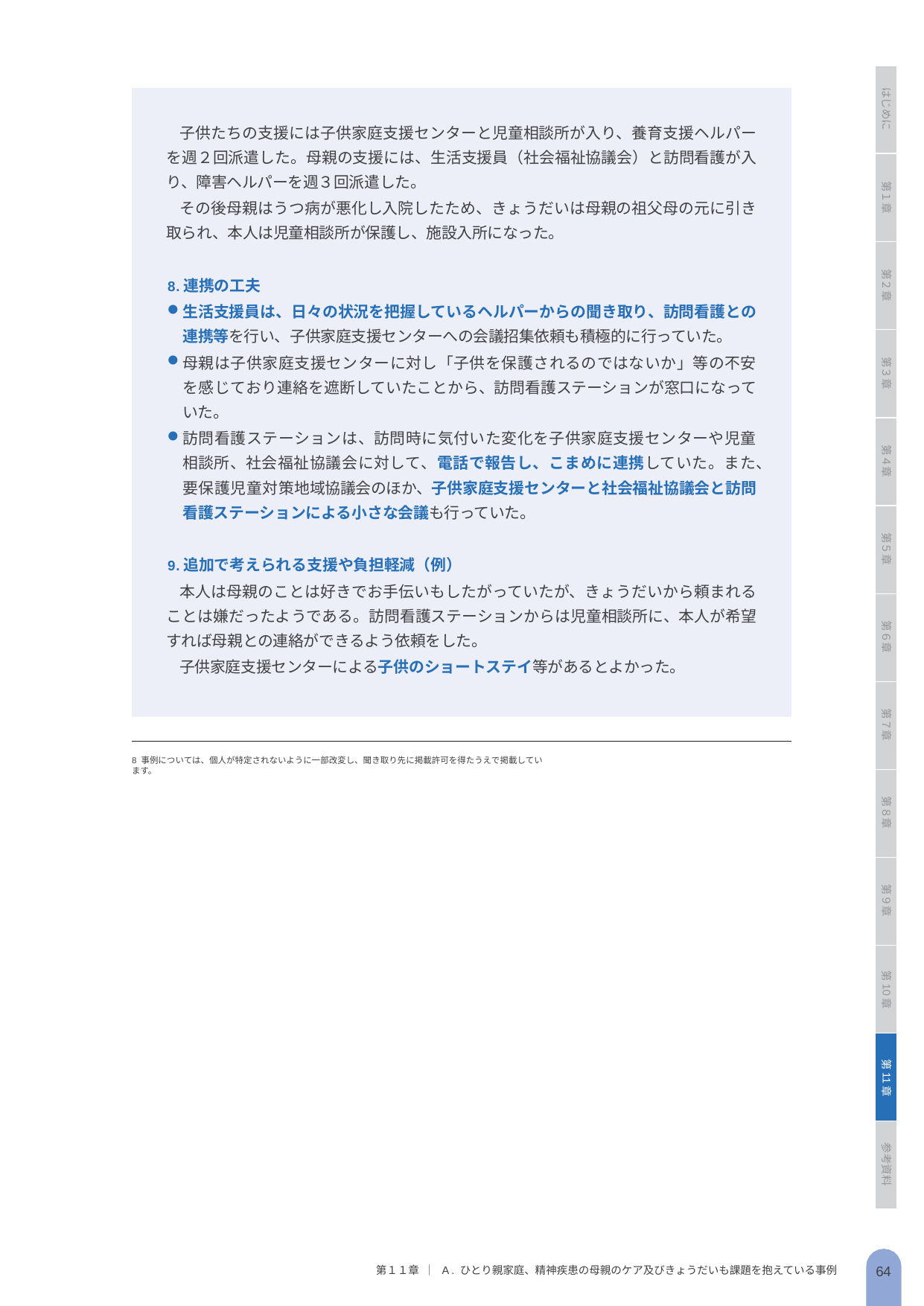

はじめに

子供たちの支援には子供家庭支援センターと児童相談所が入り、養育支援ヘルパーを週２回派遣した。母親の支援には、生活支援員（社会福祉協議会）と訪問看護が入り、障害ヘルパーを週３回派遣した。
その後母親はうつ病が悪化し入院したため、きょうだいは母親の祖父母の元に引き取られ、本人は児童相談所が保護し、施設入所になった。

連携の工夫
生活支援員は、日々の状況を把握しているヘルパーからの聞き取り、訪問看護との連携等を行い、子供家庭支援センターへの会議招集依頼も積極的に行っていた。
母親は子供家庭支援センターに対し「子供を保護されるのではないか」等の不安を感じており連絡を遮断していたことから、訪問看護ステーションが窓口になっていた。
訪問看護ステーションは、訪問時に気付いた変化を子供家庭支援センターや児童相談所、社会福祉協議会に対して、電話で報告し、こまめに連携していた。また、要保護児童対策地域協議会のほか、子供家庭支援センターと社会福祉協議会と訪問看護ステーションによる小さな会議も行っていた。

追加で考えられる支援や負担軽減（例）
本人は母親のことは好きでお手伝いもしたがっていたが、きょうだいから頼まれることは嫌だったようである。訪問看護ステーションからは児童相談所に、本人が希望すれば母親との連絡ができるよう依頼をした。
子供家庭支援センターによる子供のショートステイ等があるとよかった。

第１章

第２章

第３章

第４章

第５章

第６章

第７章

8 事例については、個人が特定されないように一部改変し、聞き取り先に掲載許可を得たうえで掲載しています。

第８章

第９章
第10章

第11章

参考資料

64
第１１章  ｜  A . ひとり親家庭、精神疾患の母親のケア及びきょうだいも課題を抱えている事例